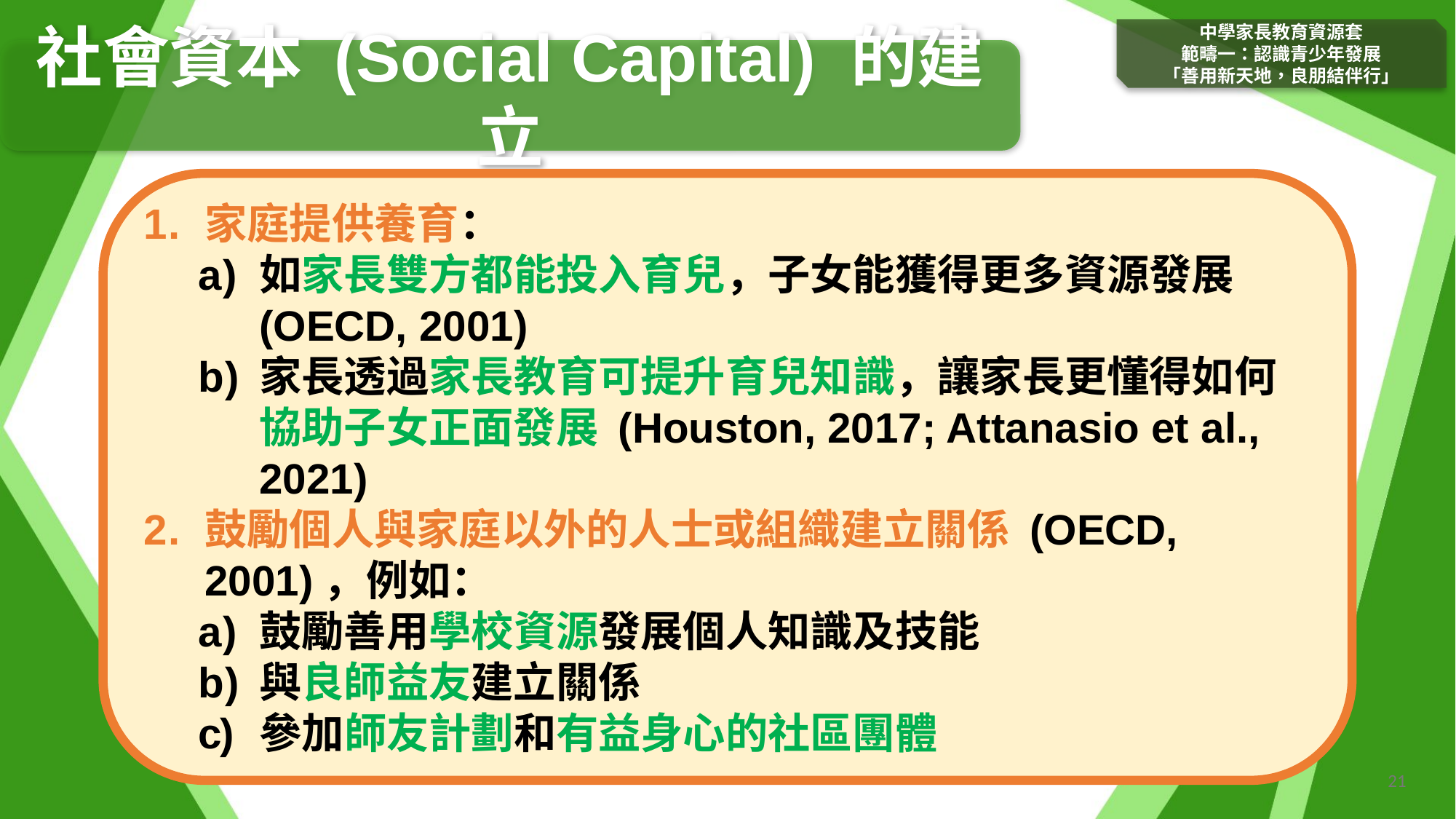

中學家長教育資源套
範疇一：認識青少年發展
「善用新天地，良朋結伴行」
社會資本 (Social Capital) 的建立
家庭提供養育：
如家長雙方都能投入育兒，子女能獲得更多資源發展 (OECD, 2001)
家長透過家長教育可提升育兒知識，讓家長更懂得如何
協助子女正面發展 (Houston, 2017; Attanasio et al., 2021)
鼓勵個人與家庭以外的人士或組織建立關係 (OECD, 2001)，例如：
鼓勵善用學校資源發展個人知識及技能
與良師益友建立關係
參加師友計劃和有益身心的社區團體
21